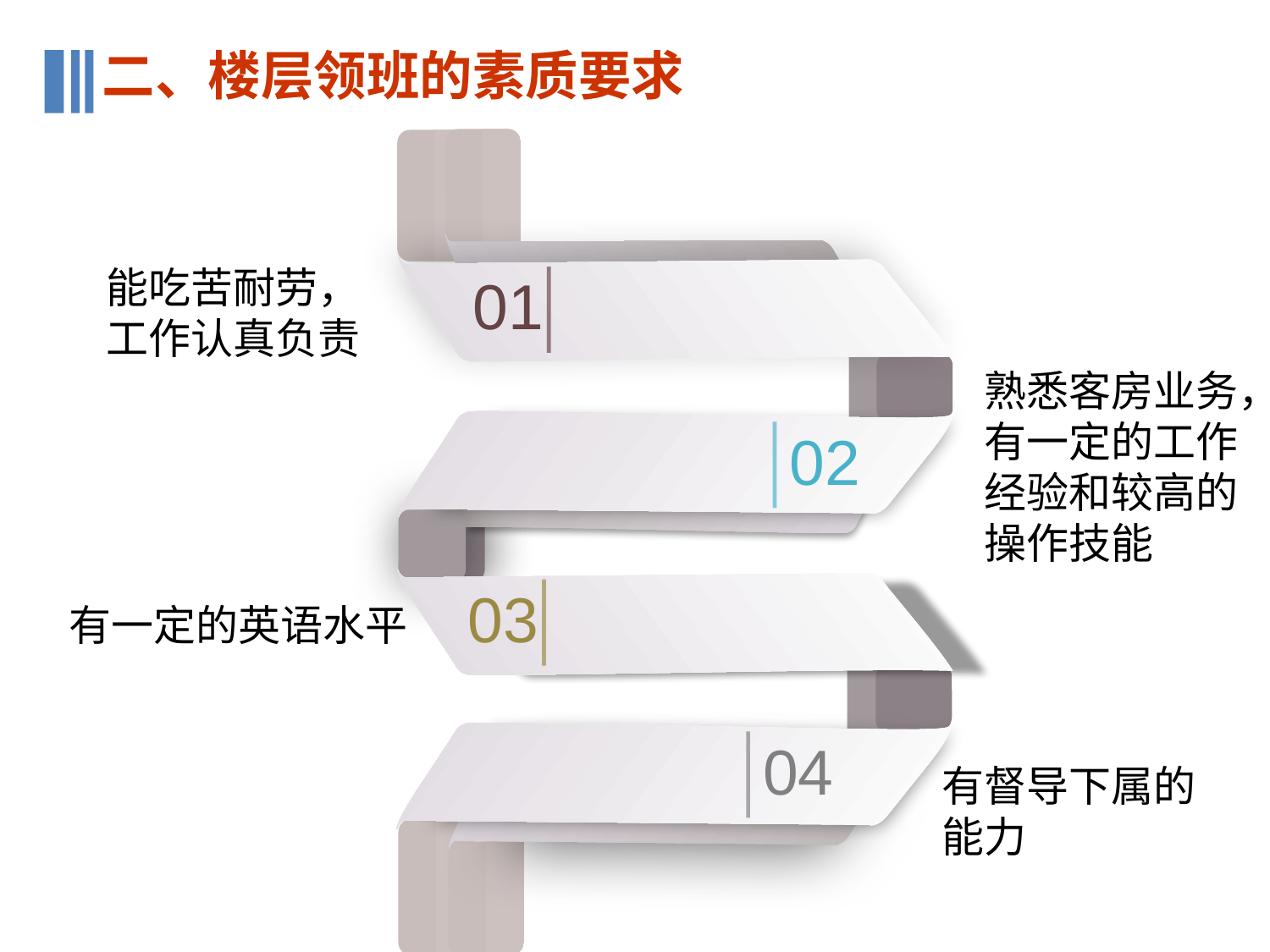

二、楼层领班的素质要求

01

02

03

04

能吃苦耐劳，
工作认真负责
熟悉客房业务，有一定的工作经验和较高的操作技能
有一定的英语水平
有督导下属的能力